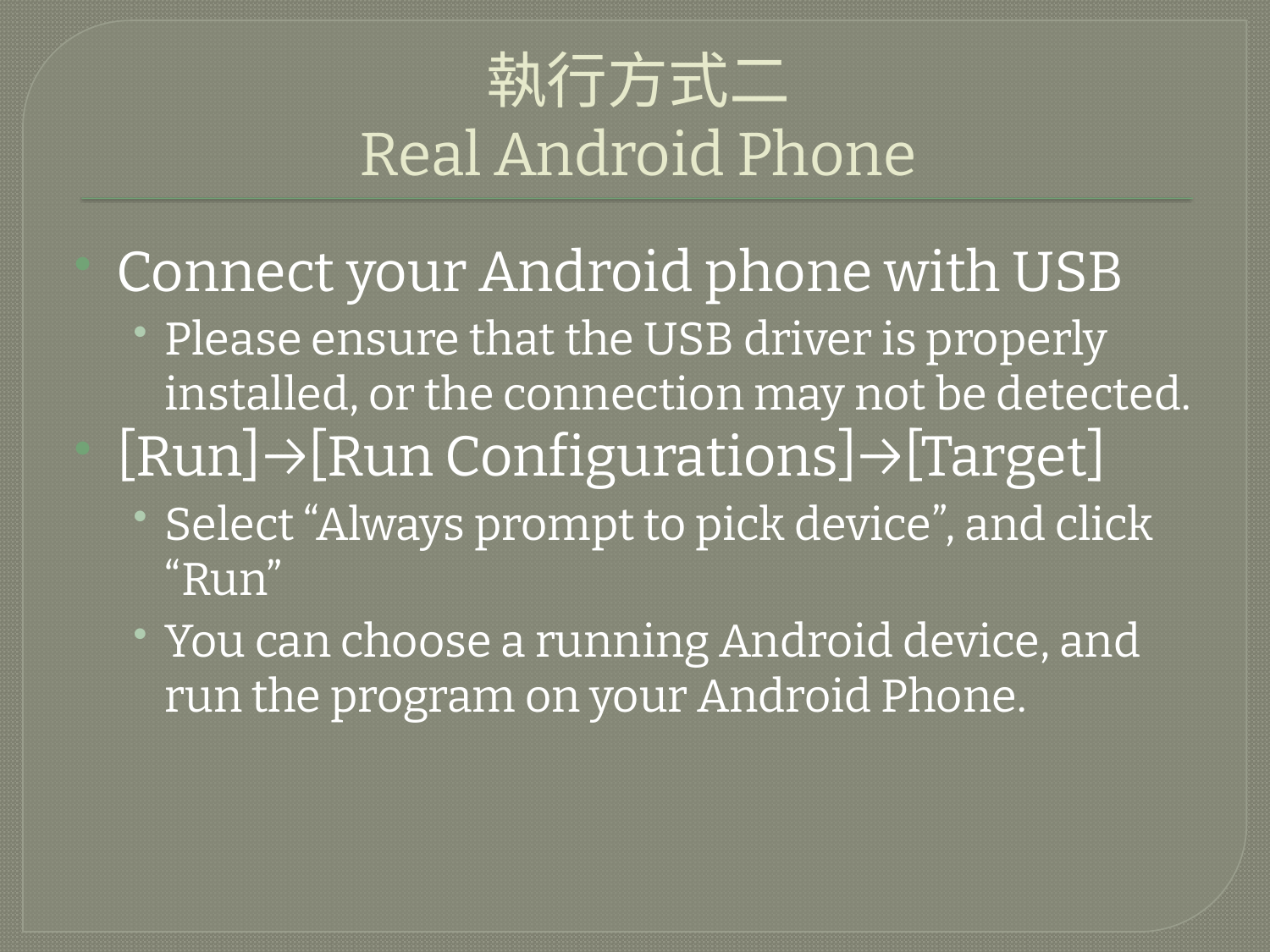

# 執行方式二 Real Android Phone
Connect your Android phone with USB
Please ensure that the USB driver is properly installed, or the connection may not be detected.
[Run]→[Run Configurations]→[Target]
Select “Always prompt to pick device”, and click “Run”
You can choose a running Android device, and run the program on your Android Phone.